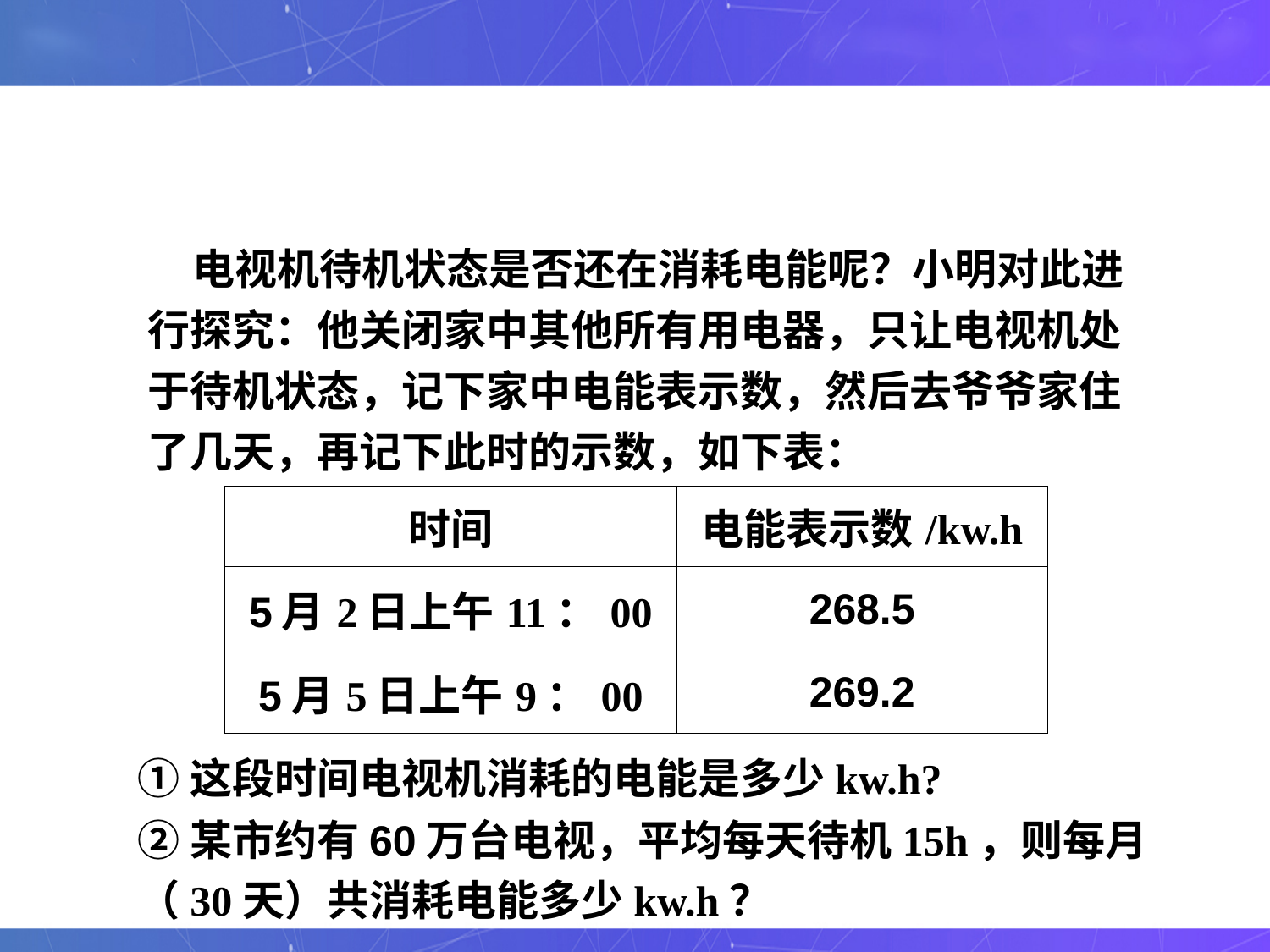

电视机待机状态是否还在消耗电能呢？小明对此进行探究：他关闭家中其他所有用电器，只让电视机处于待机状态，记下家中电能表示数，然后去爷爷家住了几天，再记下此时的示数，如下表：
| 时间 | 电能表示数/kw.h |
| --- | --- |
| 5月2日上午11：00 | 268.5 |
| 5月5日上午9：00 | 269.2 |
①这段时间电视机消耗的电能是多少kw.h?
②某市约有60万台电视，平均每天待机15h，则每月（30天）共消耗电能多少kw.h？